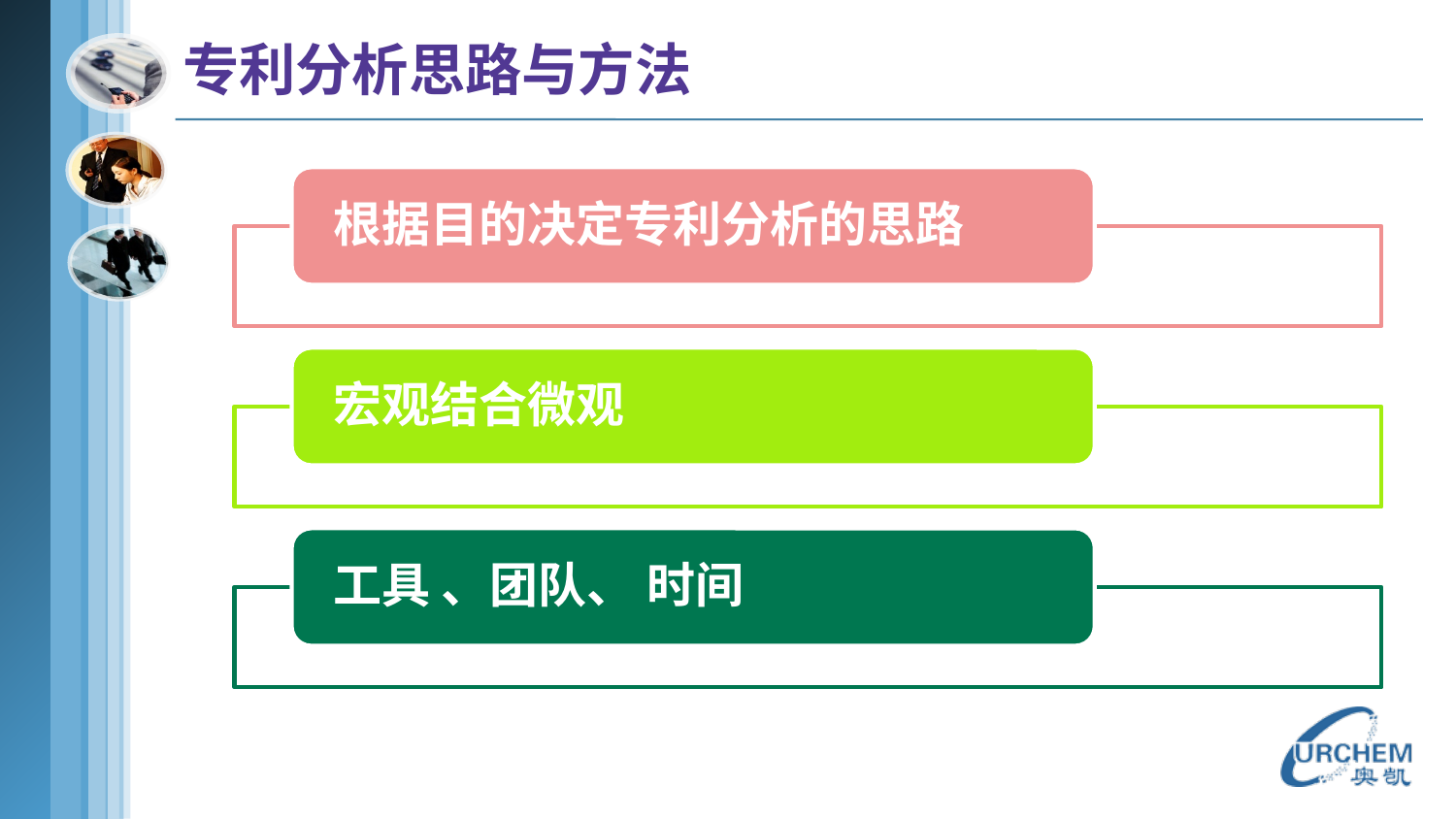

# 专利分析思路与方法
根据目的决定专利分析的思路
宏观结合微观
工具 、团队、 时间